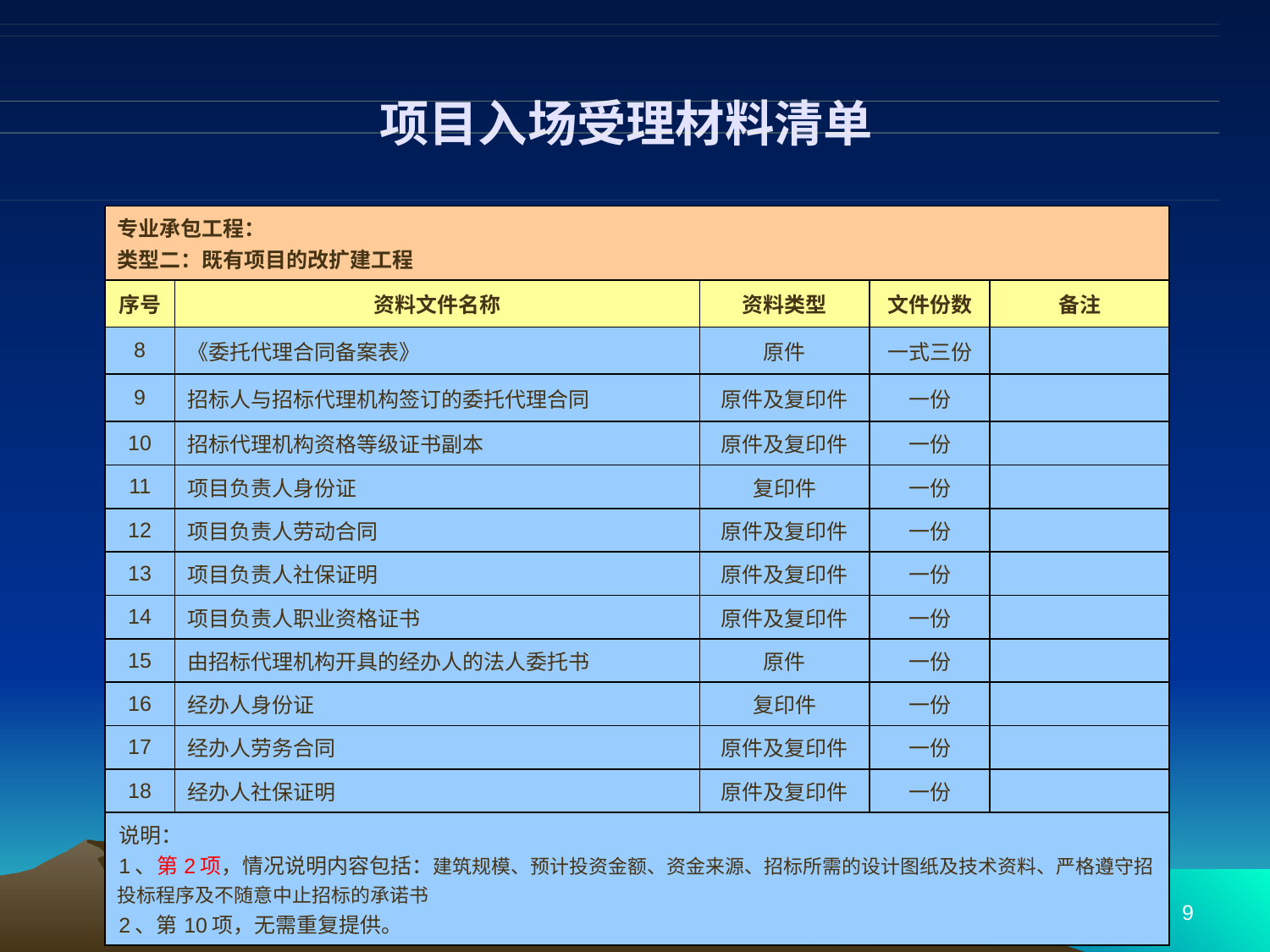

# 项目入场受理材料清单

| 专业承包工程： 类型二：既有项目的改扩建工程 |  |  |  |  |
| --- | --- | --- | --- | --- |
| 序号 | 资料文件名称 | 资料类型 | 文件份数 | 备注 |
| 8 | 《委托代理合同备案表》 | 原件 | 一式三份 |  |
| 9 | 招标人与招标代理机构签订的委托代理合同 | 原件及复印件 | 一份 |  |
| 10 | 招标代理机构资格等级证书副本 | 原件及复印件 | 一份 |  |
| 11 | 项目负责人身份证 | 复印件 | 一份 |  |
| 12 | 项目负责人劳动合同 | 原件及复印件 | 一份 |  |
| 13 | 项目负责人社保证明 | 原件及复印件 | 一份 |  |
| 14 | 项目负责人职业资格证书 | 原件及复印件 | 一份 |  |
| 15 | 由招标代理机构开具的经办人的法人委托书 | 原件 | 一份 |  |
| 16 | 经办人身份证 | 复印件 | 一份 |  |
| 17 | 经办人劳务合同 | 原件及复印件 | 一份 |  |
| 18 | 经办人社保证明 | 原件及复印件 | 一份 |  |
| 说明： 1、第2项，情况说明内容包括：建筑规模、预计投资金额、资金来源、招标所需的设计图纸及技术资料、严格遵守招投标程序及不随意中止招标的承诺书 2、第10项，无需重复提供。 |  |  |  |  |
9